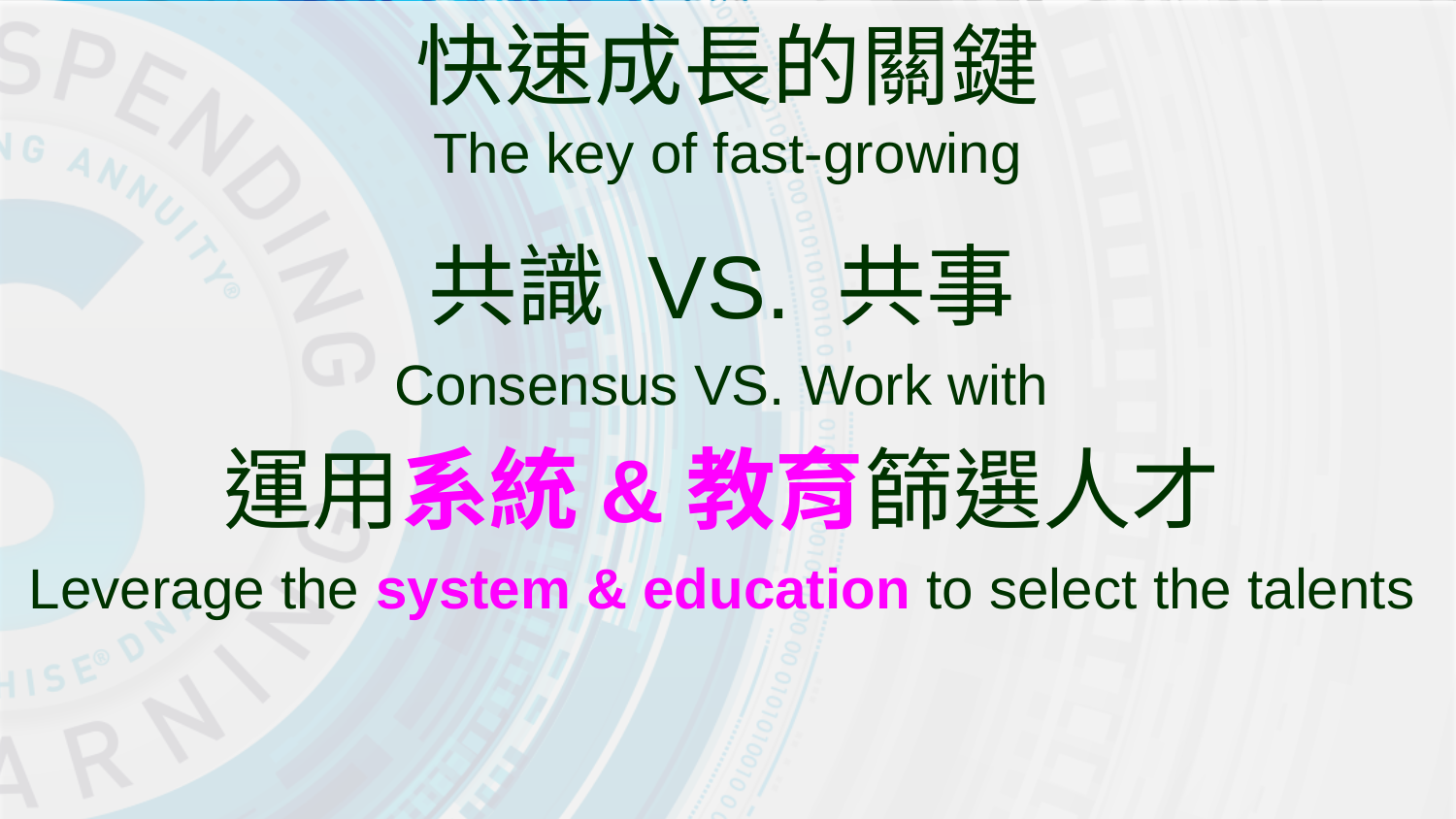

快速成長的關鍵
The key of fast-growing
共識 VS. 共事
Consensus VS. Work with
運用系統&教育篩選人才
Leverage the system & education to select the talents